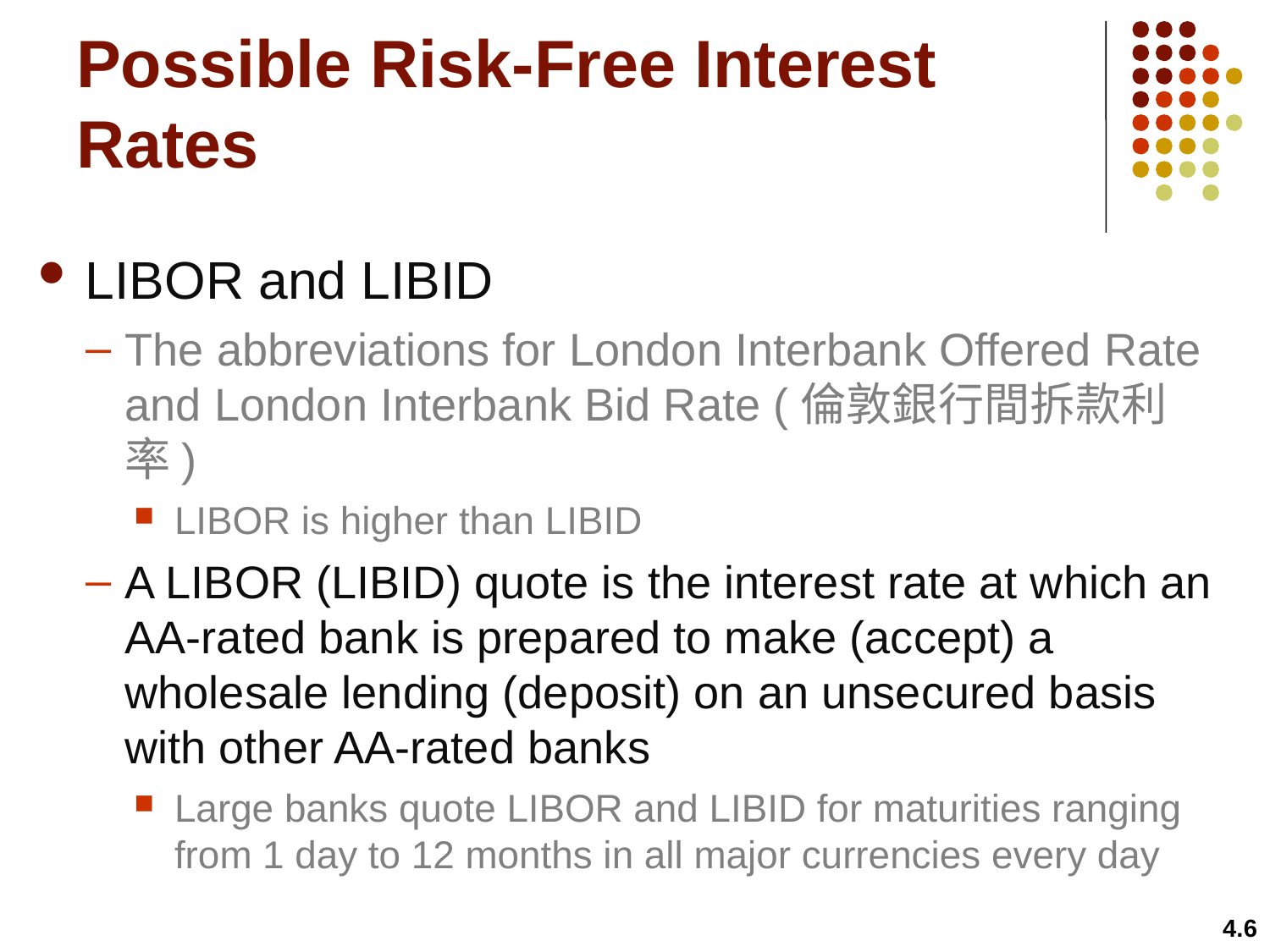

# Possible Risk-Free Interest Rates
LIBOR and LIBID
The abbreviations for London Interbank Offered Rate and London Interbank Bid Rate (倫敦銀行間拆款利率)
LIBOR is higher than LIBID
A LIBOR (LIBID) quote is the interest rate at which an AA-rated bank is prepared to make (accept) a wholesale lending (deposit) on an unsecured basis with other AA-rated banks
Large banks quote LIBOR and LIBID for maturities ranging from 1 day to 12 months in all major currencies every day

4.6